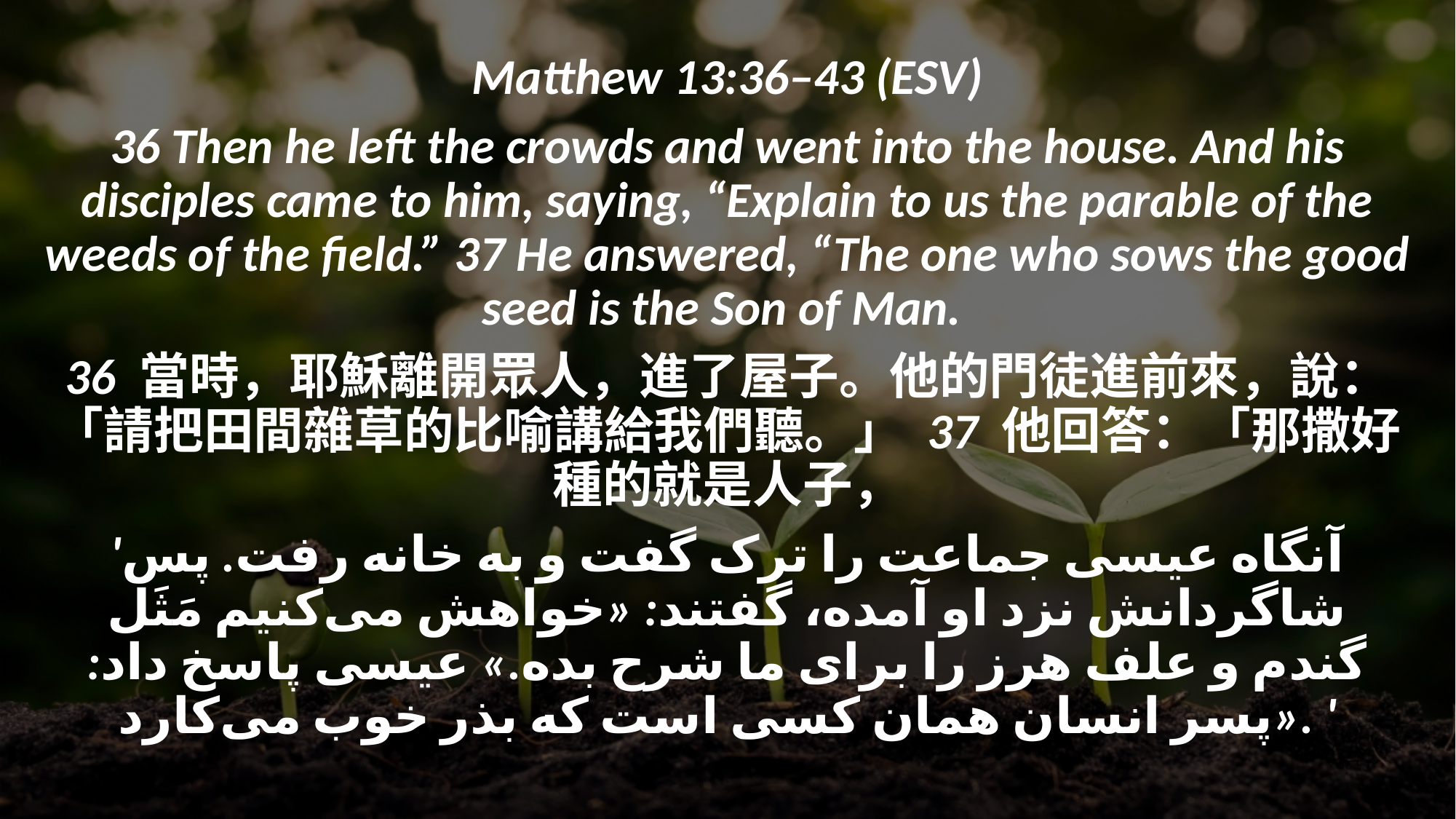

Matthew 13:36–43 (ESV)
36 Then he left the crowds and went into the house. And his disciples came to him, saying, “Explain to us the parable of the weeds of the field.” 37 He answered, “The one who sows the good seed is the Son of Man.
36 當時，耶穌離開眾人，進了屋子。他的門徒進前來，說：「請把田間雜草的比喻講給我們聽。」 37 他回答：「那撒好種的就是人子，
'آنگاه عیسی جماعت را ترک گفت و به خانه رفت. پس شاگردانش نزد او آمده، گفتند: «خواهش می‌کنیم مَثَل گندم و علف هرز را برای ما شرح بده.» عیسی پاسخ داد: «پسر انسان همان کسی است که بذر خوب می‌کارد. '